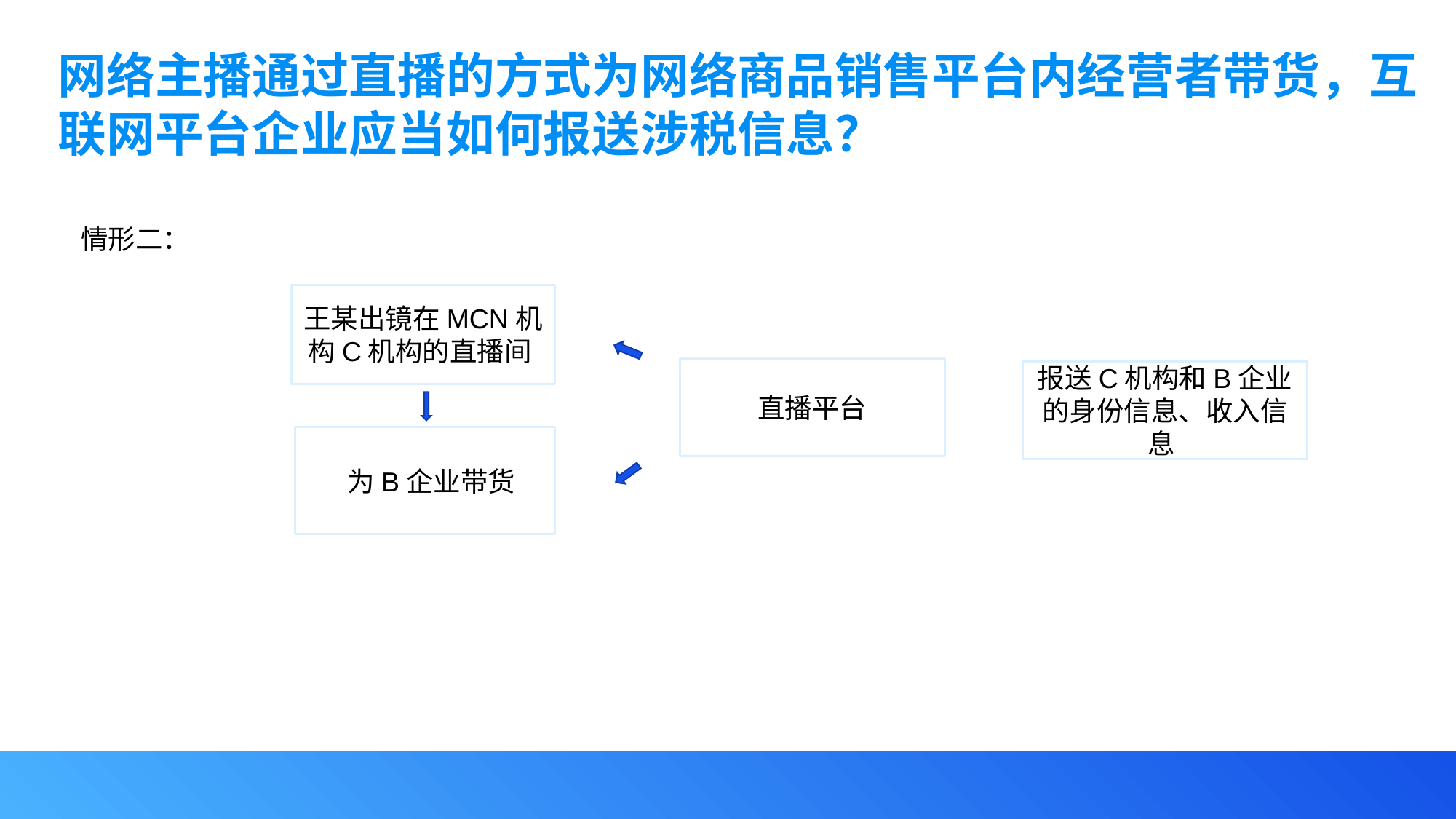

网络主播通过直播的方式为网络商品销售平台内经营者带货，互联网平台企业应当如何报送涉税信息？
情形二：

王某出镜在MCN机构C机构的直播间

直播平台
报送C机构和B企业的身份信息、收入信息

 为B企业带货